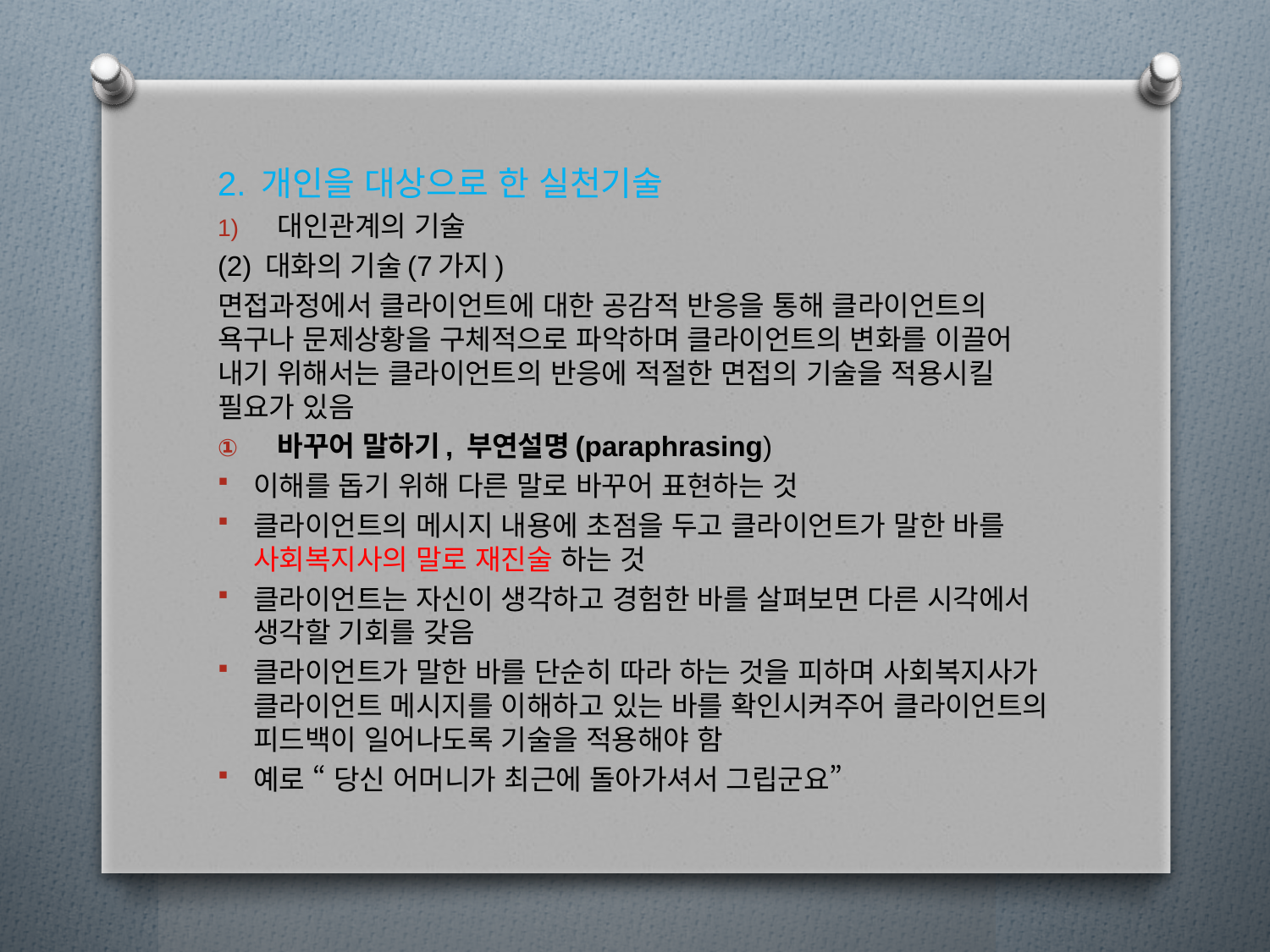

2. 개인을 대상으로 한 실천기술
대인관계의 기술
(2) 대화의 기술(7가지)
면접과정에서 클라이언트에 대한 공감적 반응을 통해 클라이언트의 욕구나 문제상황을 구체적으로 파악하며 클라이언트의 변화를 이끌어 내기 위해서는 클라이언트의 반응에 적절한 면접의 기술을 적용시킬 필요가 있음
바꾸어 말하기, 부연설명(paraphrasing)
이해를 돕기 위해 다른 말로 바꾸어 표현하는 것
클라이언트의 메시지 내용에 초점을 두고 클라이언트가 말한 바를 사회복지사의 말로 재진술 하는 것
클라이언트는 자신이 생각하고 경험한 바를 살펴보면 다른 시각에서 생각할 기회를 갖음
클라이언트가 말한 바를 단순히 따라 하는 것을 피하며 사회복지사가 클라이언트 메시지를 이해하고 있는 바를 확인시켜주어 클라이언트의 피드백이 일어나도록 기술을 적용해야 함
예로 “ 당신 어머니가 최근에 돌아가셔서 그립군요”